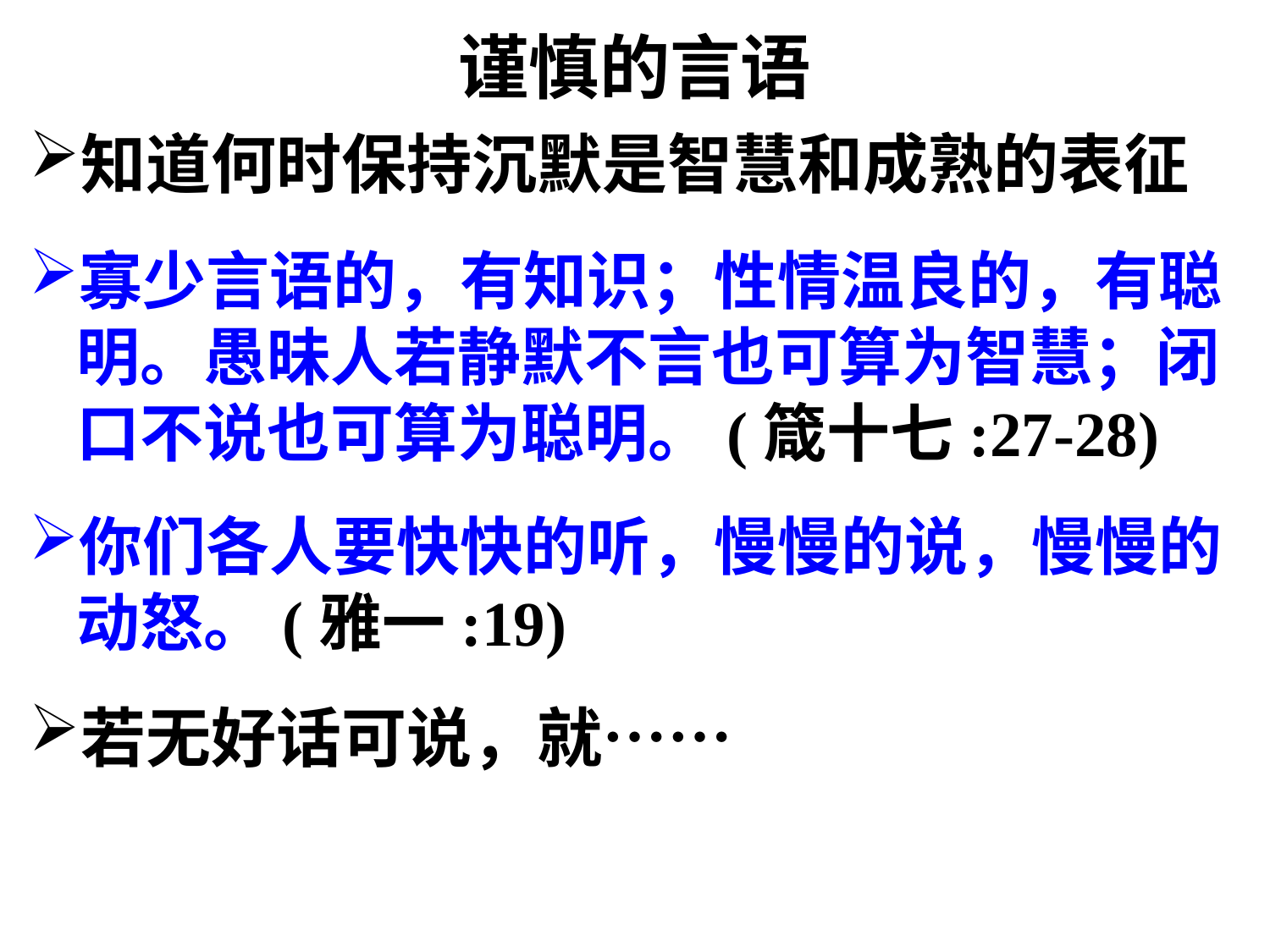

# 谨慎的言语
知道何时保持沉默是智慧和成熟的表征

寡少言语的，有知识；性情温良的，有聪明。愚昧人若静默不言也可算为智慧；闭口不说也可算为聪明。(箴十七:27-28)

你们各人要快快的听，慢慢的说，慢慢的动怒。(雅一:19)

若无好话可说，就……